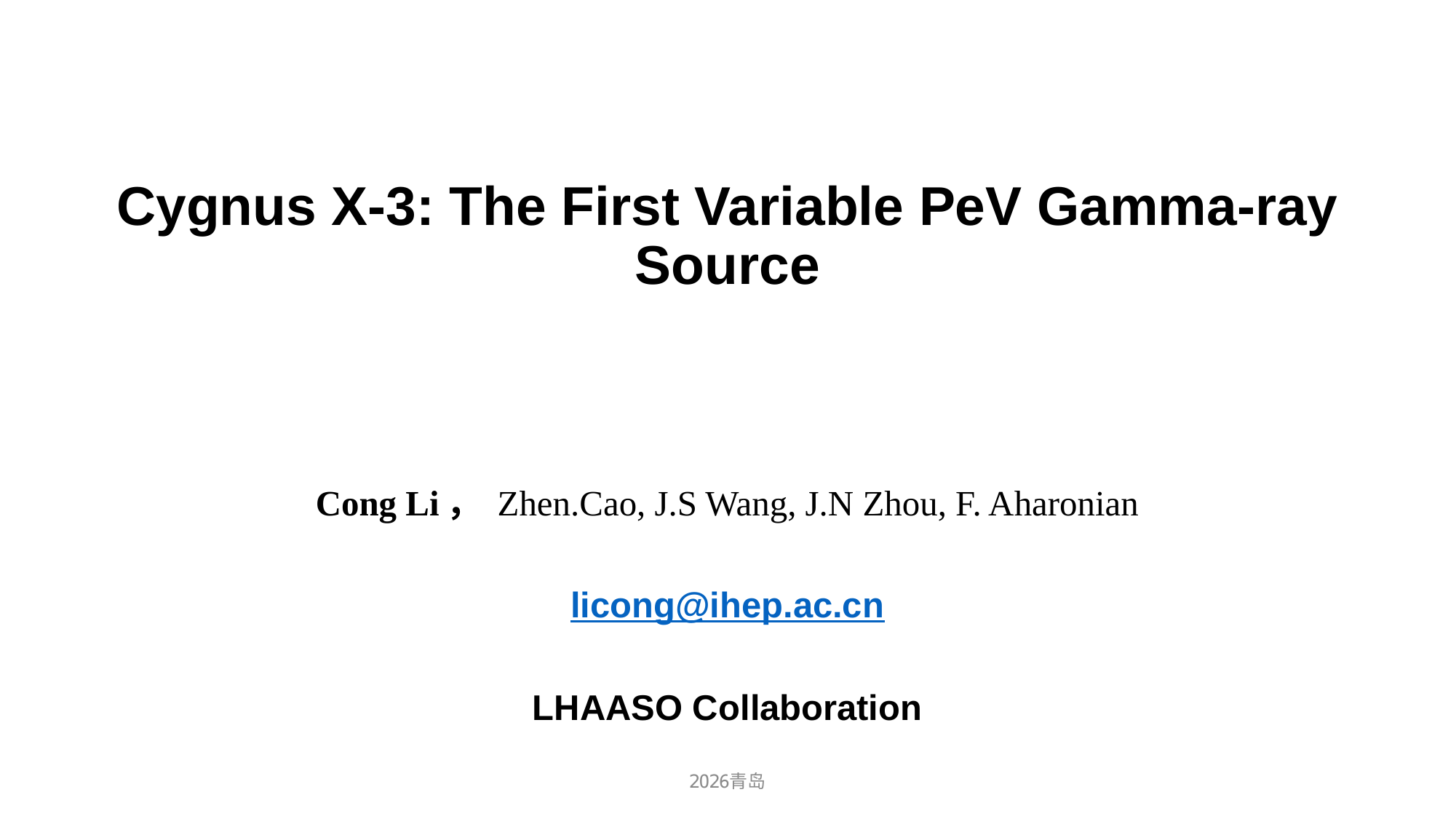

# Cygnus X-3: The First Variable PeV Gamma-ray Source

Cong Li， Zhen.Cao, J.S Wang, J.N Zhou, F. Aharonian

licong@ihep.ac.cn

LHAASO Collaboration

2026青岛
1